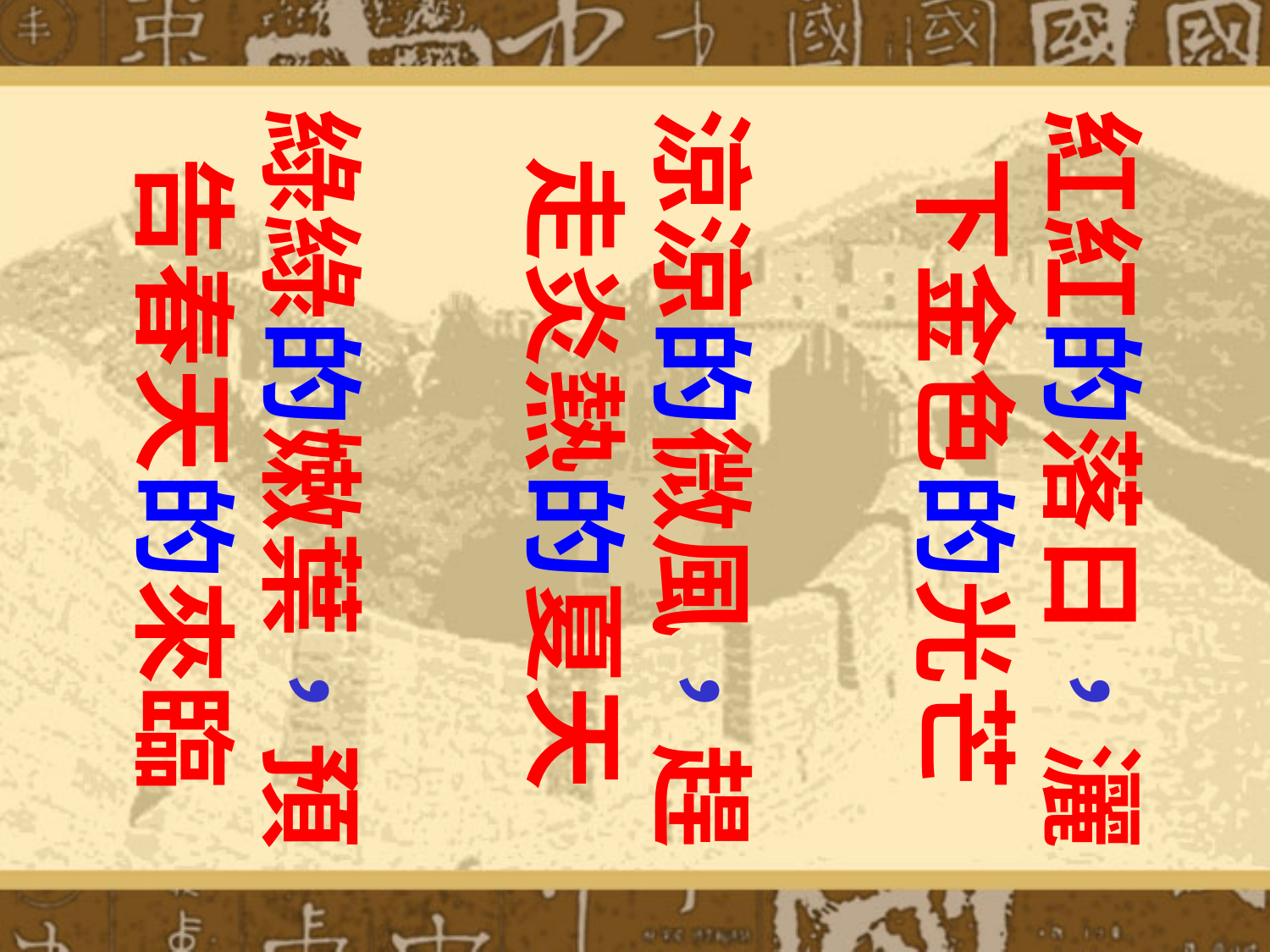

紅紅的落日，灑下金色的光芒
綠綠的嫩葉，預告春天的來臨
涼涼的微風，趕走炎熱的夏天